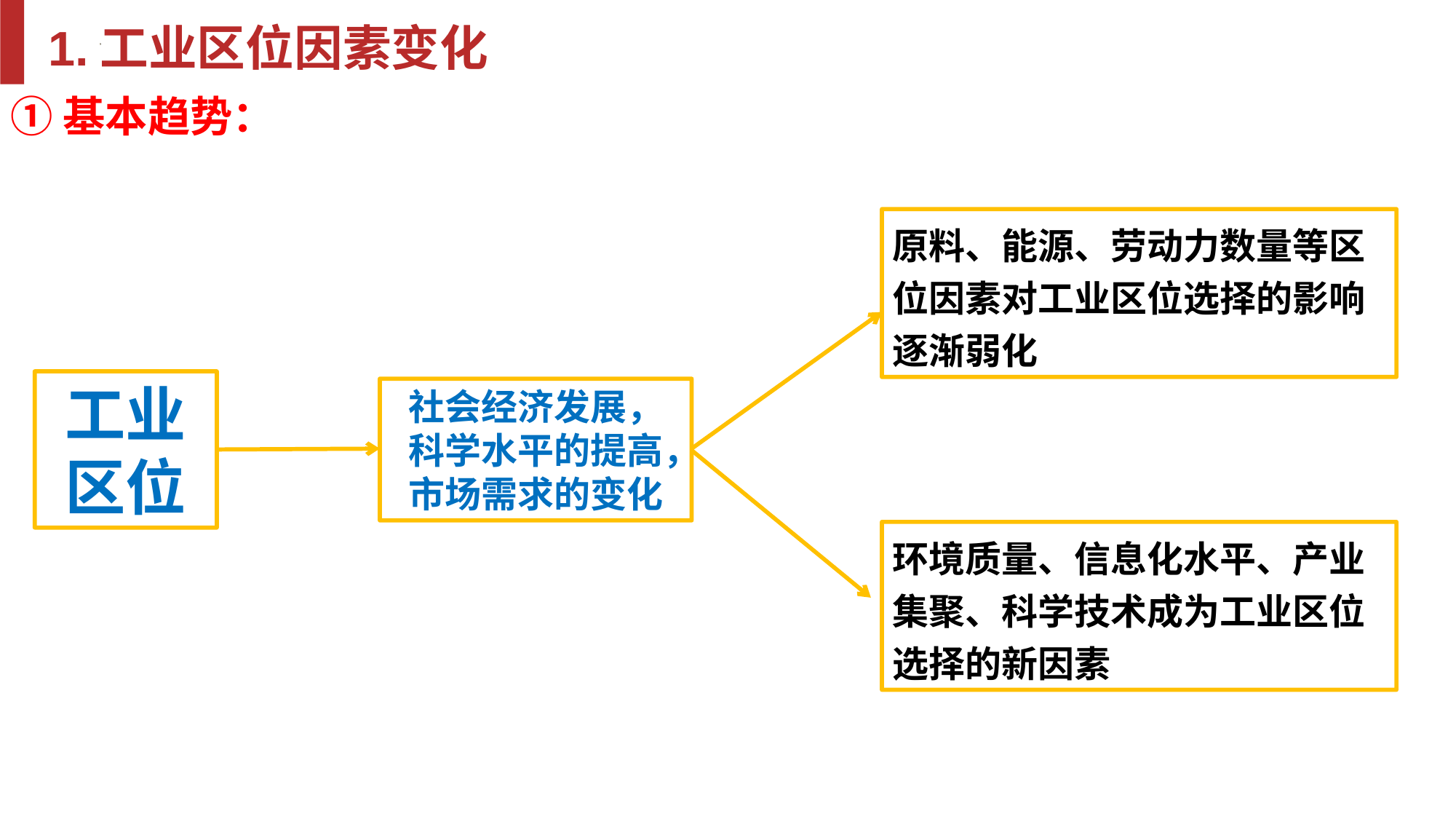

1.工业区位因素变化
①基本趋势：

原料、能源、劳动力数量等区位因素对工业区位选择的影响逐渐弱化
工业区位
社会经济发展，科学水平的提高，市场需求的变化
环境质量、信息化水平、产业集聚、科学技术成为工业区位选择的新因素